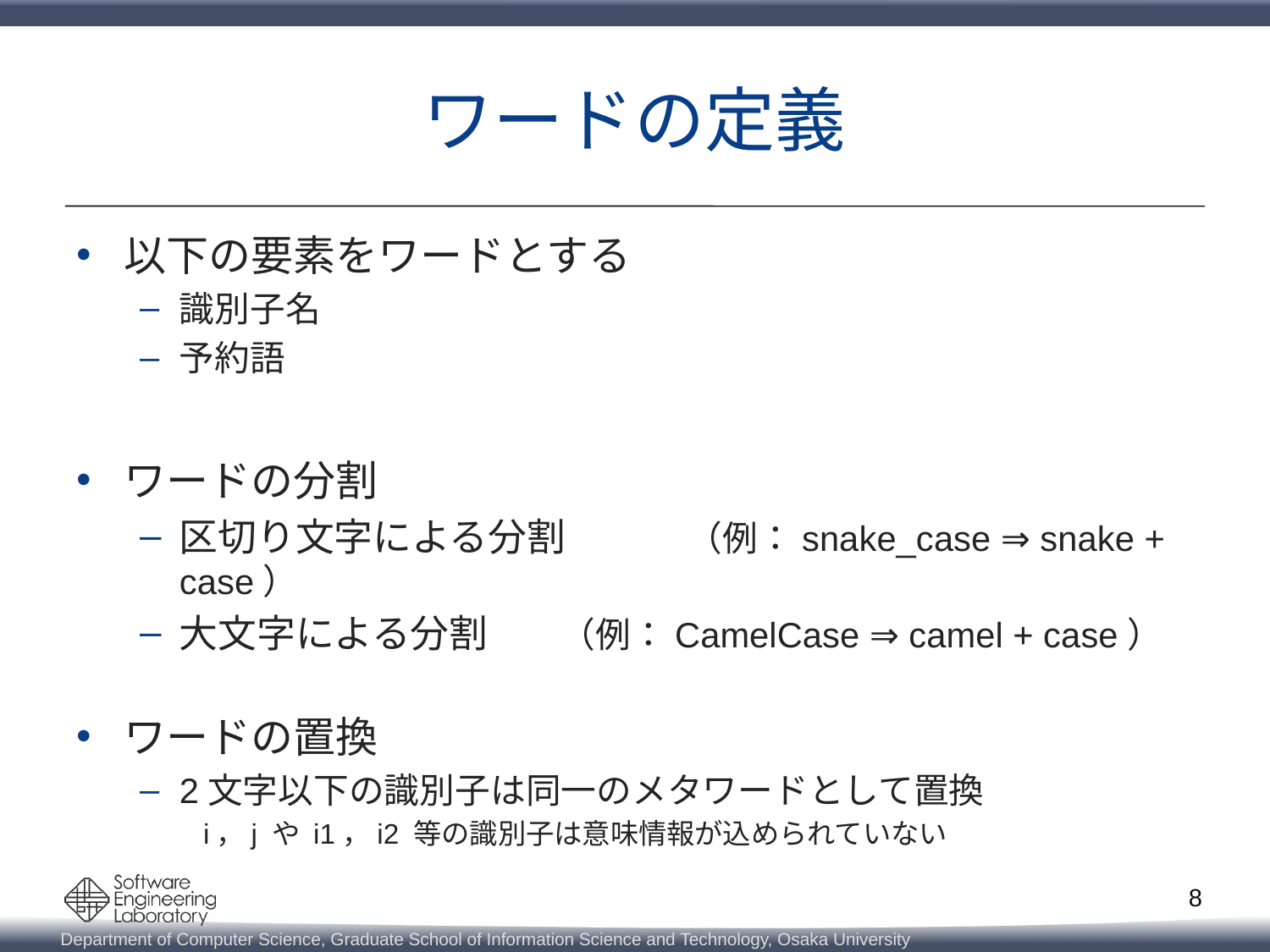

# ワードの定義
以下の要素をワードとする
識別子名
予約語

ワードの分割
区切り文字による分割 	（例：snake_case ⇒ snake + case）
大文字による分割	（例：CamelCase ⇒ camel + case）
ワードの置換
2文字以下の識別子は同一のメタワードとして置換
i，j や i1，i2 等の識別子は意味情報が込められていない

8